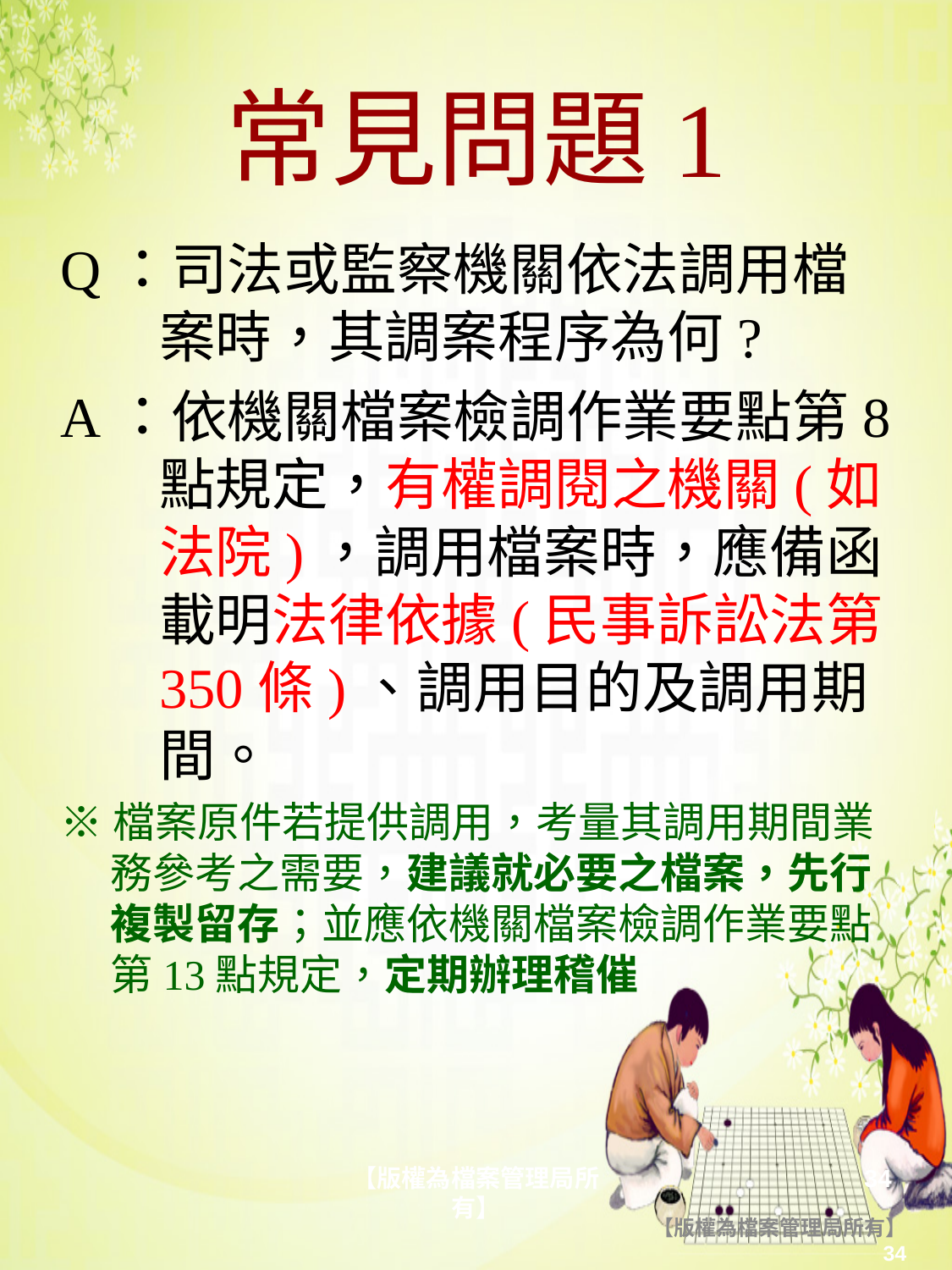

# 常見問題1
Q：司法或監察機關依法調用檔案時，其調案程序為何?
A：依機關檔案檢調作業要點第8點規定，有權調閱之機關(如法院)，調用檔案時，應備函載明法律依據(民事訴訟法第350條)、調用目的及調用期間。
※檔案原件若提供調用，考量其調用期間業務參考之需要，建議就必要之檔案，先行複製留存；並應依機關檔案檢調作業要點第13點規定，定期辦理稽催

【版權為檔案管理局所有】
34
【版權為檔案管理局所有】
34